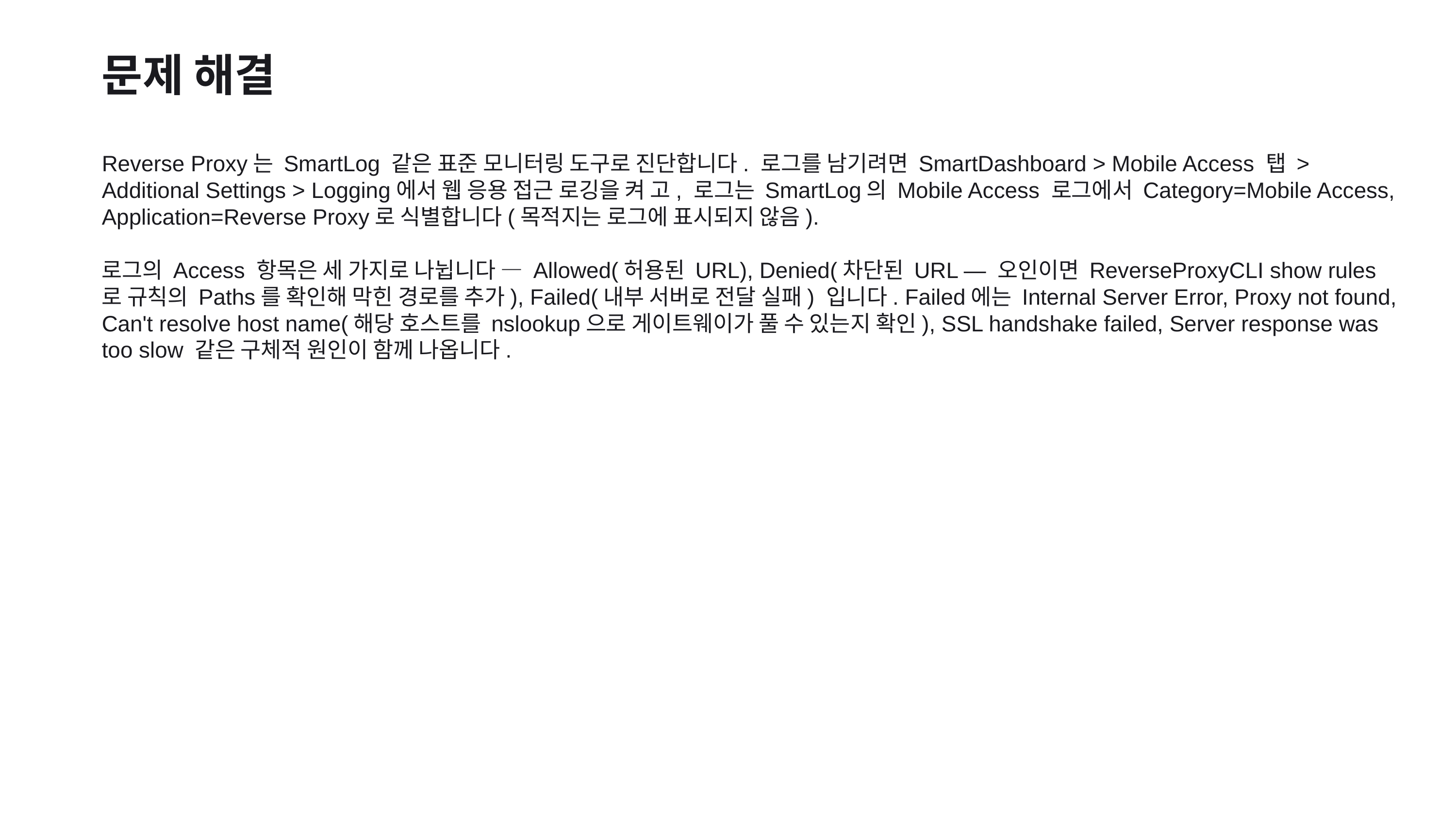

문제 해결
Reverse Proxy는 SmartLog 같은 표준 모니터링 도구로 진단합니다. 로그를 남기려면 SmartDashboard > Mobile Access 탭 > Additional Settings > Logging에서 웹 응용 접근 로깅을 켜 고, 로그는 SmartLog의 Mobile Access 로그에서 Category=Mobile Access, Application=Reverse Proxy로 식별합니다(목적지는 로그에 표시되지 않음).

로그의 Access 항목은 세 가지로 나뉩니다 — Allowed(허용된 URL), Denied(차단된 URL — 오인이면 ReverseProxyCLI show rules로 규칙의 Paths를 확인해 막힌 경로를 추가), Failed(내부 서버로 전달 실패) 입니다. Failed에는 Internal Server Error, Proxy not found, Can't resolve host name(해당 호스트를 nslookup으로 게이트웨이가 풀 수 있는지 확인), SSL handshake failed, Server response was too slow 같은 구체적 원인이 함께 나옵니다.